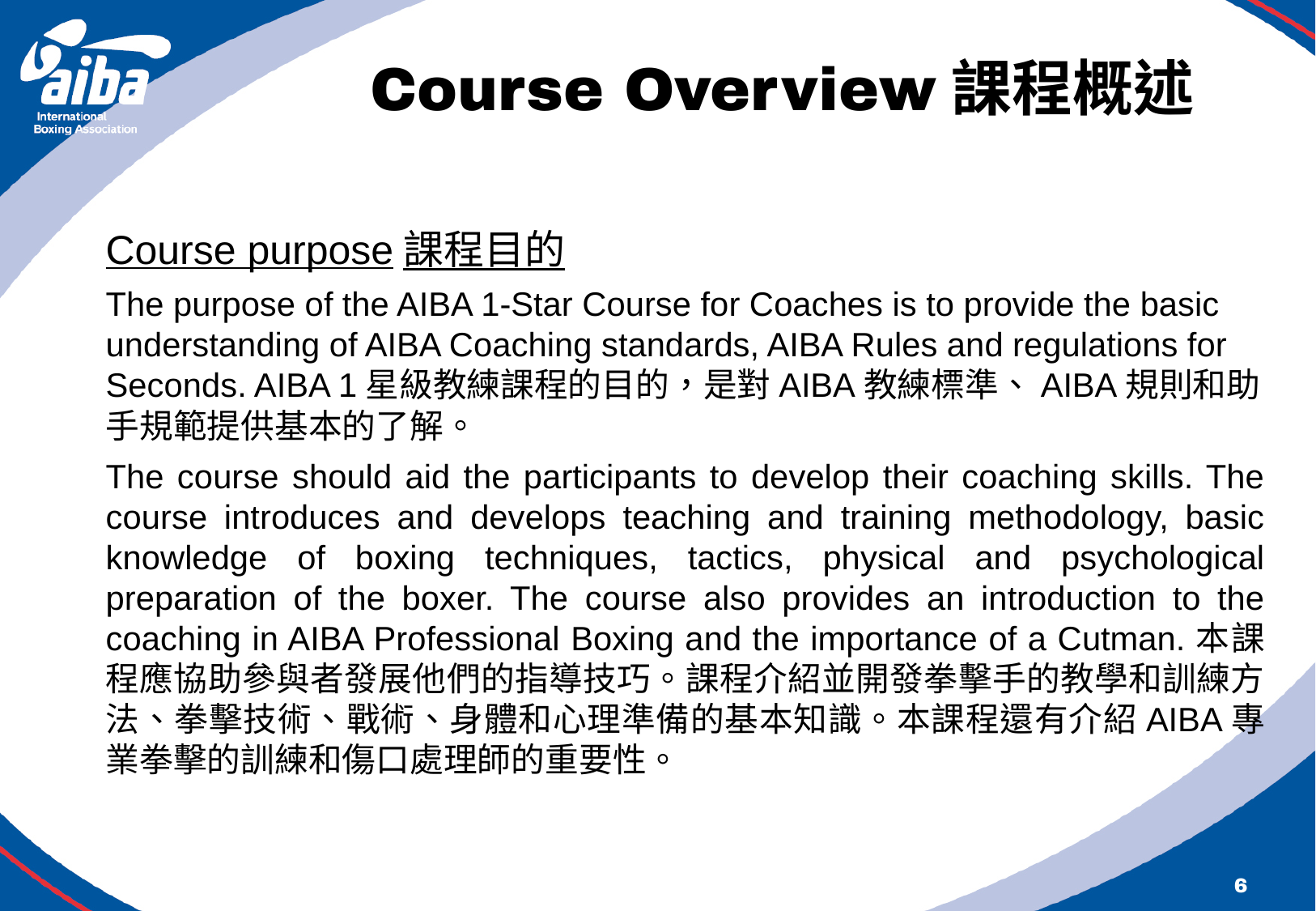

# Course Overview課程概述

Course purpose課程目的
The purpose of the AIBA 1-Star Course for Coaches is to provide the basic understanding of AIBA Coaching standards, AIBA Rules and regulations for Seconds. AIBA 1星級教練課程的目的，是對AIBA教練標準、AIBA規則和助手規範提供基本的了解。
The course should aid the participants to develop their coaching skills. The course introduces and develops teaching and training methodology, basic knowledge of boxing techniques, tactics, physical and psychological preparation of the boxer. The course also provides an introduction to the coaching in AIBA Professional Boxing and the importance of a Cutman.本課程應協助參與者發展他們的指導技巧。課程介紹並開發拳擊手的教學和訓練方法、拳擊技術、戰術、身體和心理準備的基本知識。本課程還有介紹AIBA專業拳擊的訓練和傷口處理師的重要性。
6